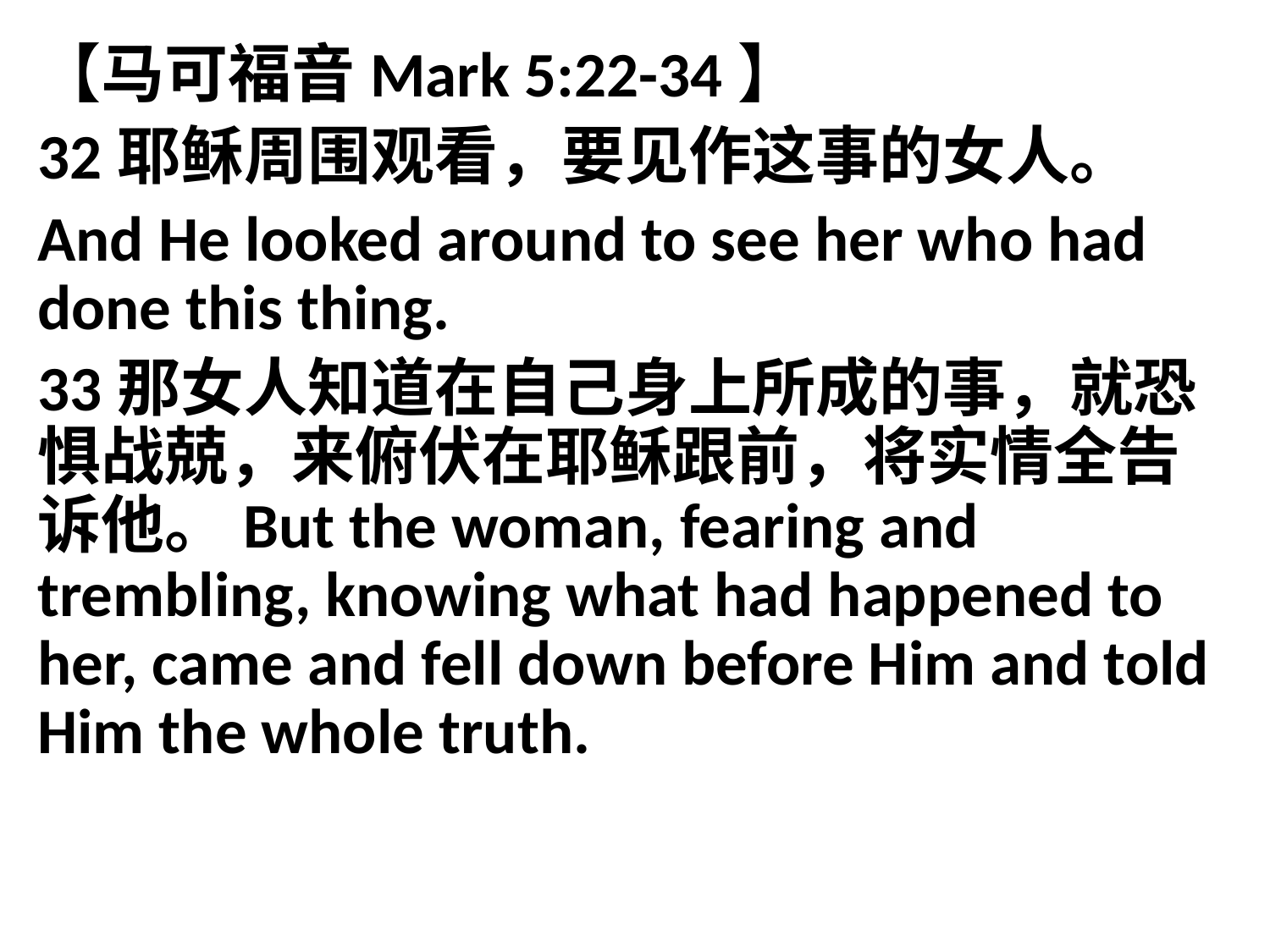

【马可福音Mark 5:22-34】
32耶稣周围观看，要见作这事的女人。
And He looked around to see her who had done this thing.
33那女人知道在自己身上所成的事，就恐惧战兢，来俯伏在耶稣跟前，将实情全告诉他。But the woman, fearing and trembling, knowing what had happened to her, came and fell down before Him and told Him the whole truth.